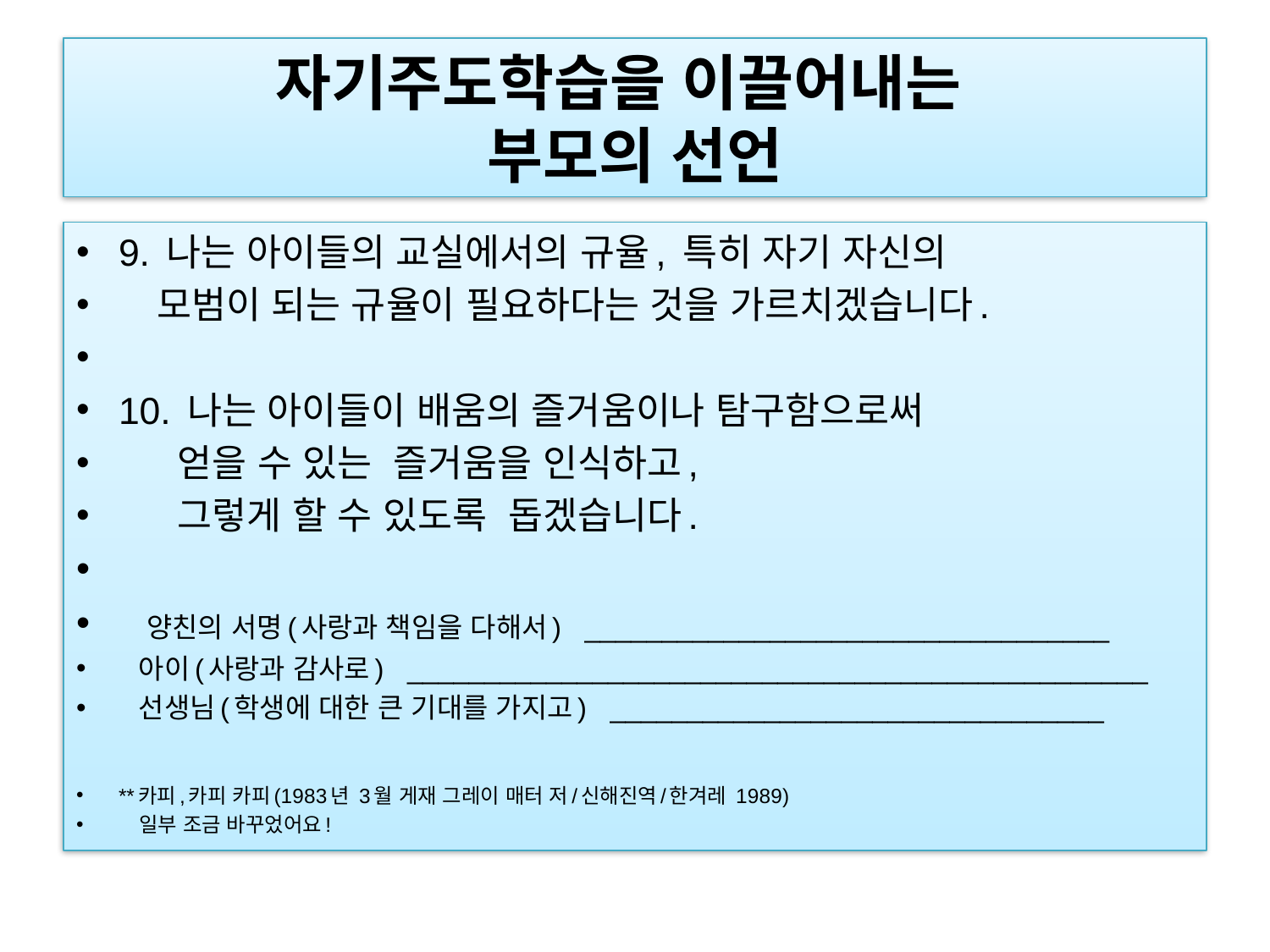

# 자기주도학습을 이끌어내는   부모의 선언
9. 나는 아이들의 교실에서의 규율, 특히 자기 자신의
   모범이 되는 규율이 필요하다는 것을 가르치겠습니다.

10. 나는 아이들이 배움의 즐거움이나 탐구함으로써
     얻을 수 있는  즐거움을 인식하고,
     그렇게 할 수 있도록  돕겠습니다.

  양친의 서명(사랑과 책임을 다해서)   __________________________________
  아이(사랑과 감사로)   ________________________________________________
  선생님(학생에 대한 큰 기대를 가지고)   ________________________________

**카피,카피 카피(1983년 3월 게재 그레이 매터 저/신해진역/한겨레 1989)
   일부 조금 바꾸었어요!